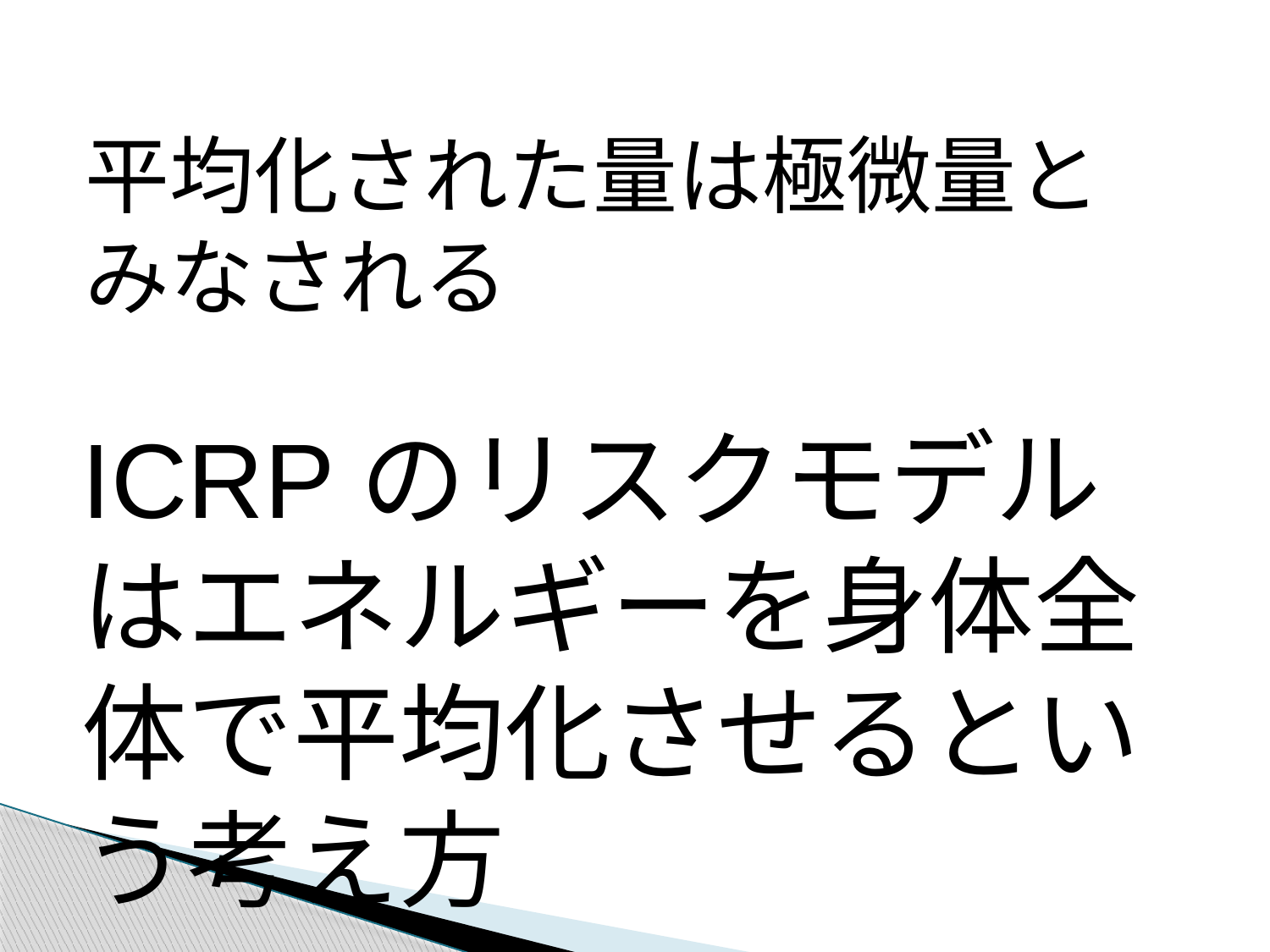

平均化された量は極微量とみなされる
ICRPのリスクモデルはエネルギーを身体全体で平均化させるという考え方